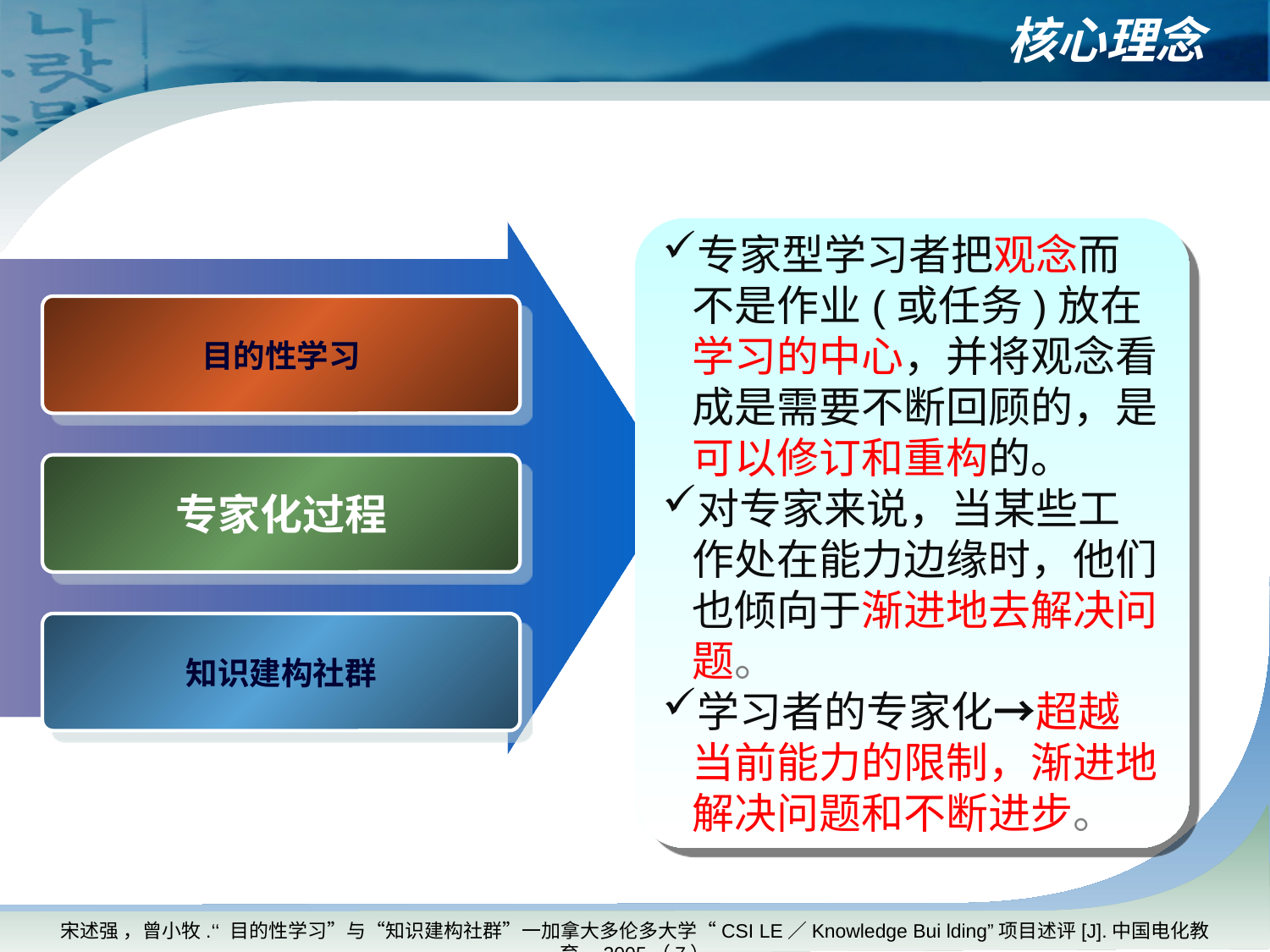

# 核心理念
专家型学习者把观念而不是作业(或任务)放在学习的中心，并将观念看成是需要不断回顾的，是可以修订和重构的。
对专家来说，当某些工作处在能力边缘时，他们也倾向于渐进地去解决问题。
学习者的专家化→超越当前能力的限制，渐进地解决问题和不断进步。

目的性学习
专家化过程
知识建构社群
宋述强 ，曾小牧.‘‘ 目的性学习”与“知识建构社群”一加拿大多伦多大学“CSI LE／Knowledge Bui lding”项目述评[J].中国电化教育，2005（7）